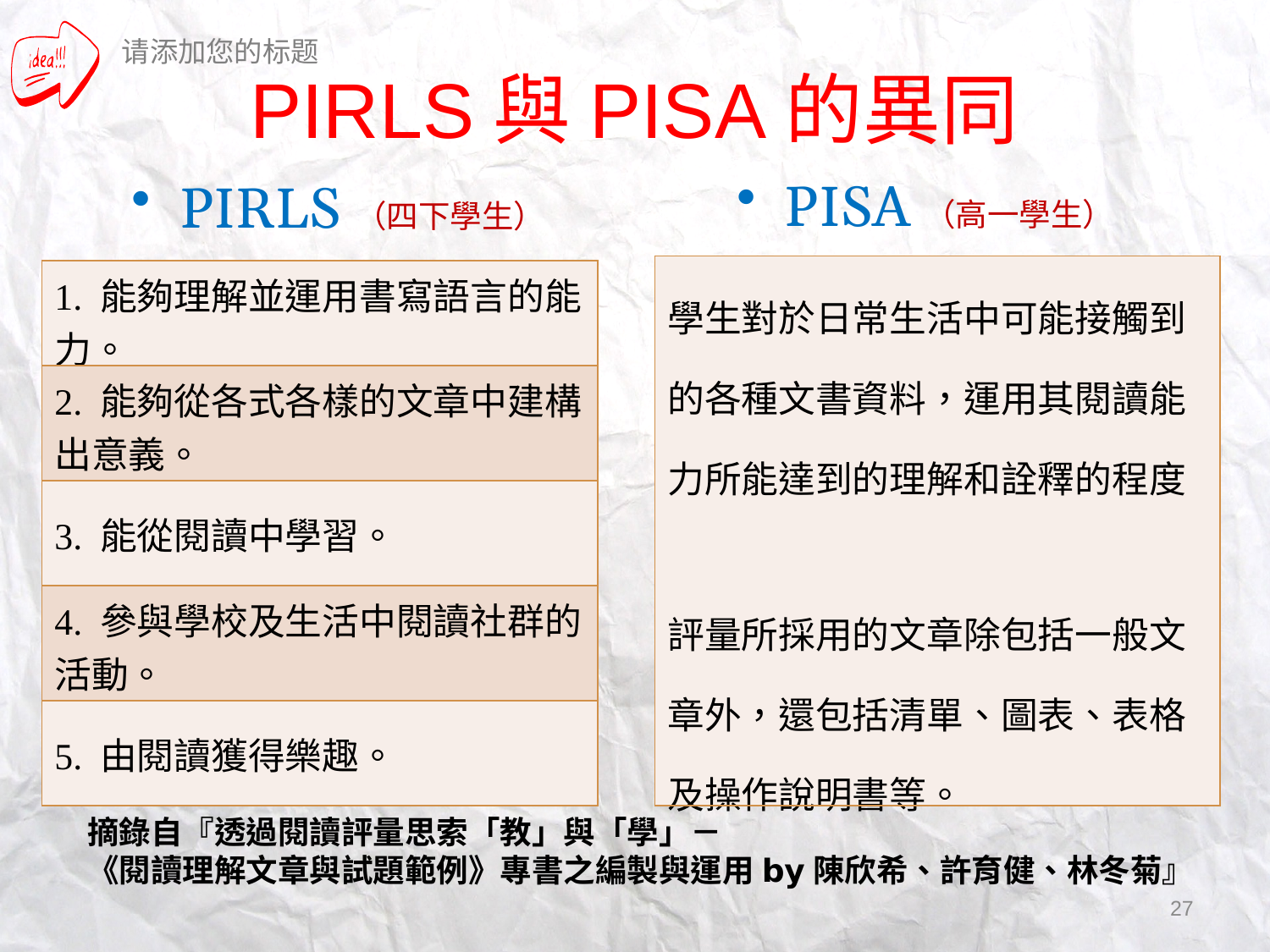

PIRLS與PISA的異同
PISA（高一學生）
PIRLS（四下學生）
| 學生對於日常生活中可能接觸到的各種文書資料，運用其閱讀能力所能達到的理解和詮釋的程度 評量所採用的文章除包括一般文章外，還包括清單、圖表、表格及操作說明書等。 |
| --- |
| 1. 能夠理解並運用書寫語言的能力。 |
| --- |
| 2. 能夠從各式各樣的文章中建構出意義。 |
| 3. 能從閱讀中學習。 |
| 4. 參與學校及生活中閱讀社群的活動。 |
| 5. 由閱讀獲得樂趣。 |
摘錄自『透過閱讀評量思索「教」與「學」－
《閱讀理解文章與試題範例》專書之編製與運用by陳欣希、許育健、林冬菊』
27